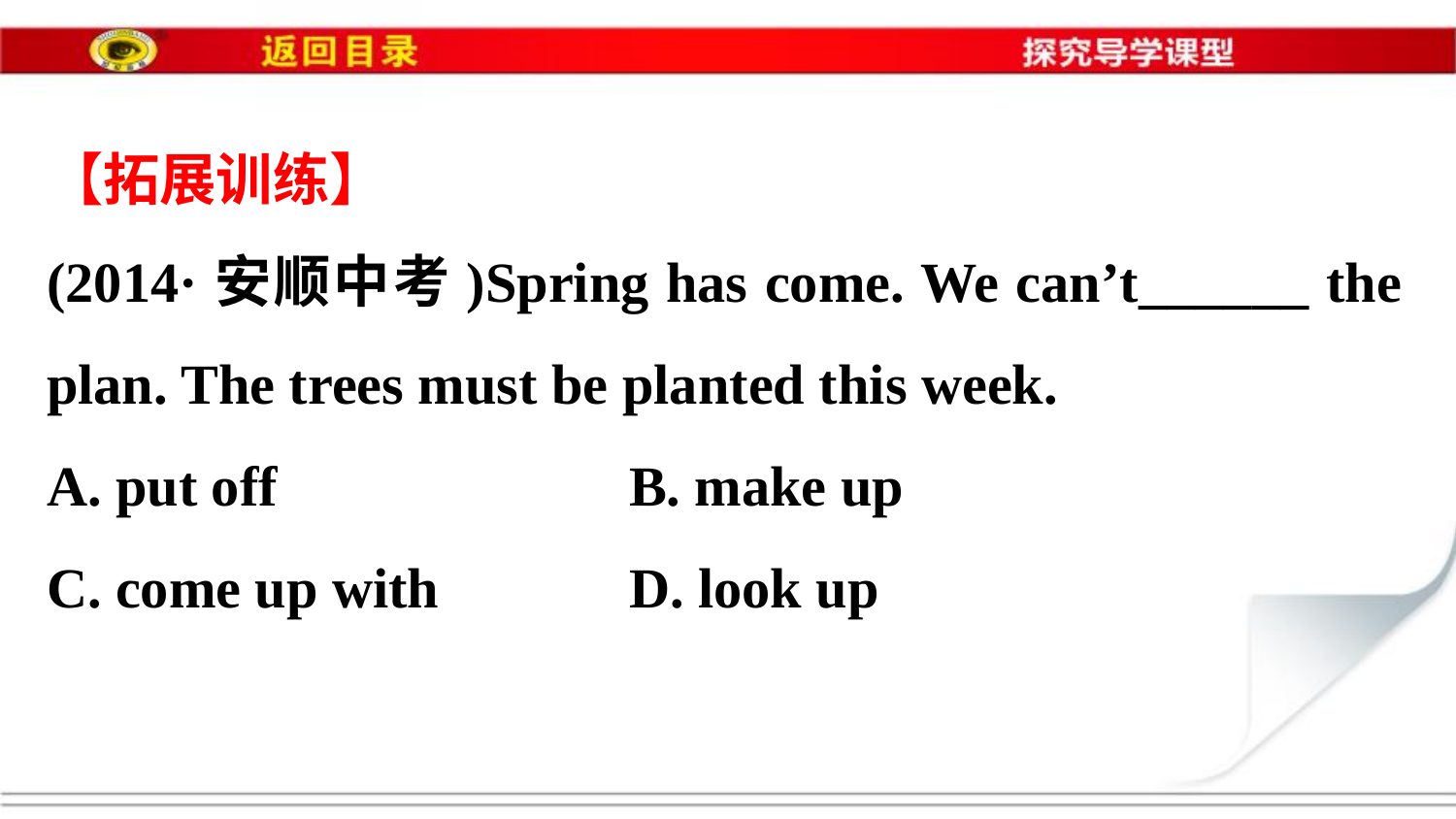

【拓展训练】
(2014·安顺中考)Spring has come. We can’t______ the plan. The trees must be planted this week.
A. put off　　　　　	B. make up
C. come up with		D. look up